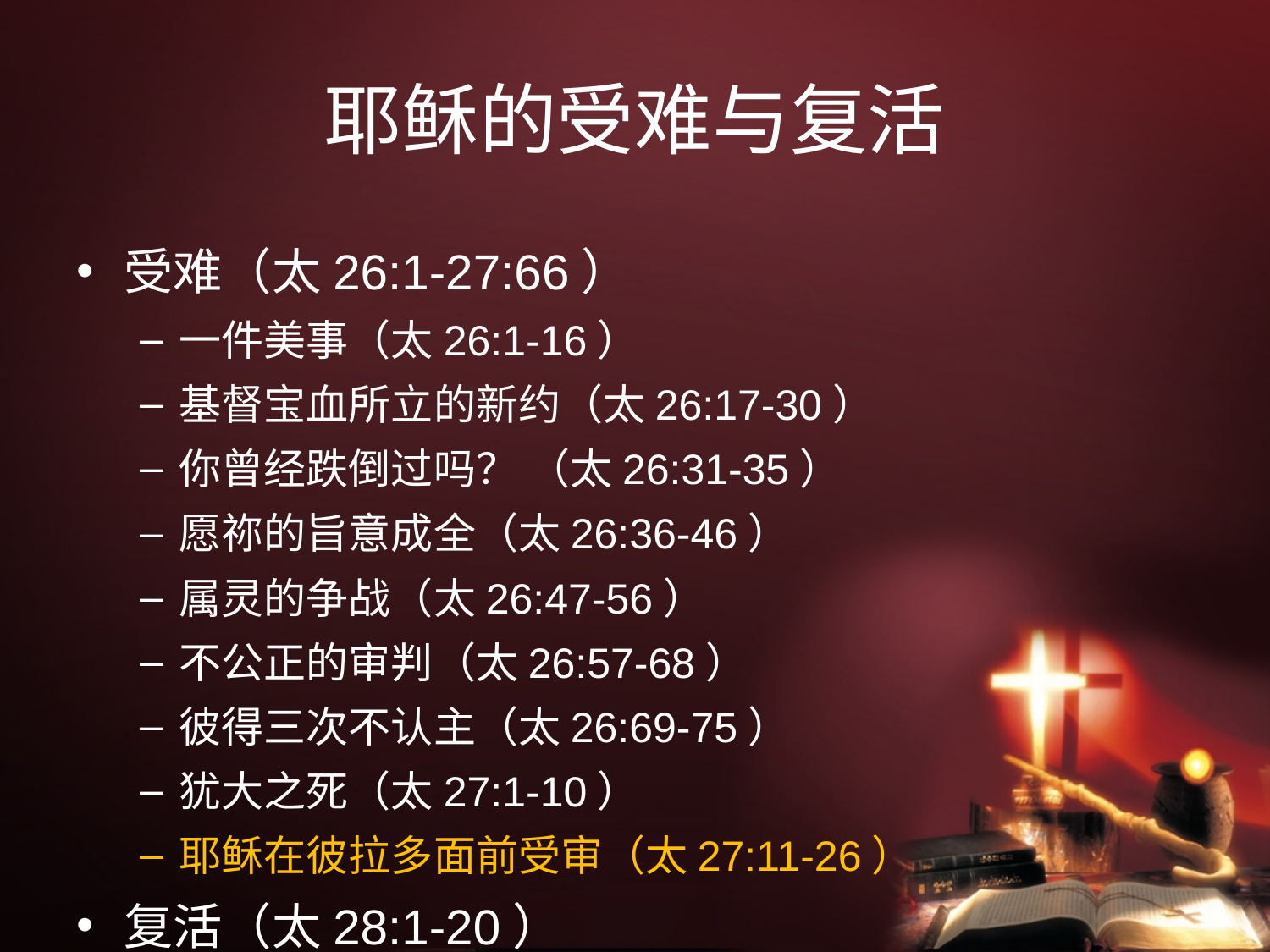

# 耶稣的受难与复活
受难（太26:1-27:66）
一件美事（太26:1-16）
基督宝血所立的新约（太26:17-30）
你曾经跌倒过吗？ （太26:31-35）
愿祢的旨意成全（太26:36-46）
属灵的争战（太26:47-56）
不公正的审判（太26:57-68）
彼得三次不认主（太26:69-75）
犹大之死（太27:1-10）
耶稣在彼拉多面前受审（太27:11-26）
复活（太28:1-20）